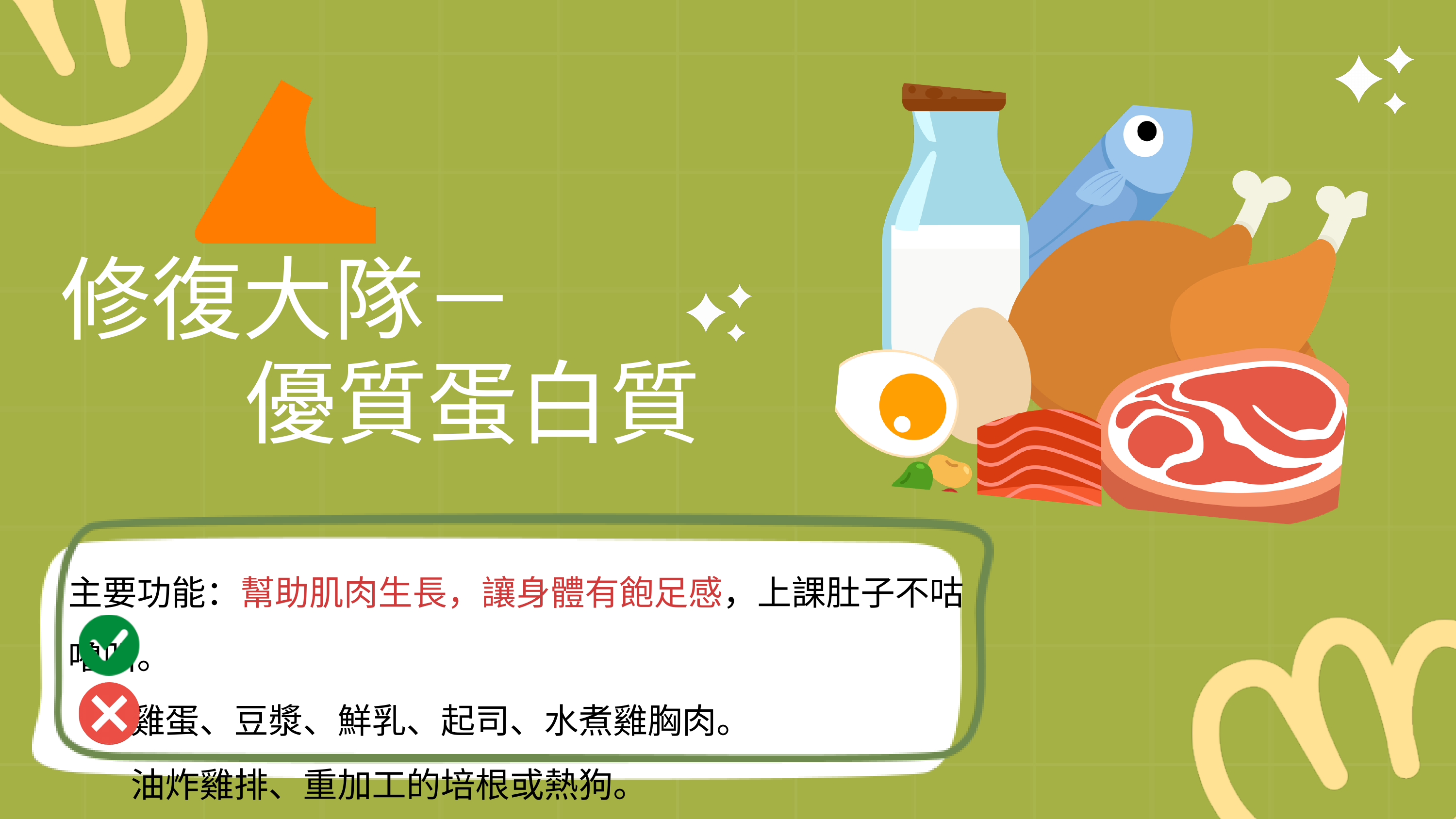

修復大隊－
        優質蛋白質

主要功能：幫助肌肉生長，讓身體有飽足感，上課肚子不咕嚕叫。
       雞蛋、豆漿、鮮乳、起司、水煮雞胸肉。
       油炸雞排、重加工的培根或熱狗。